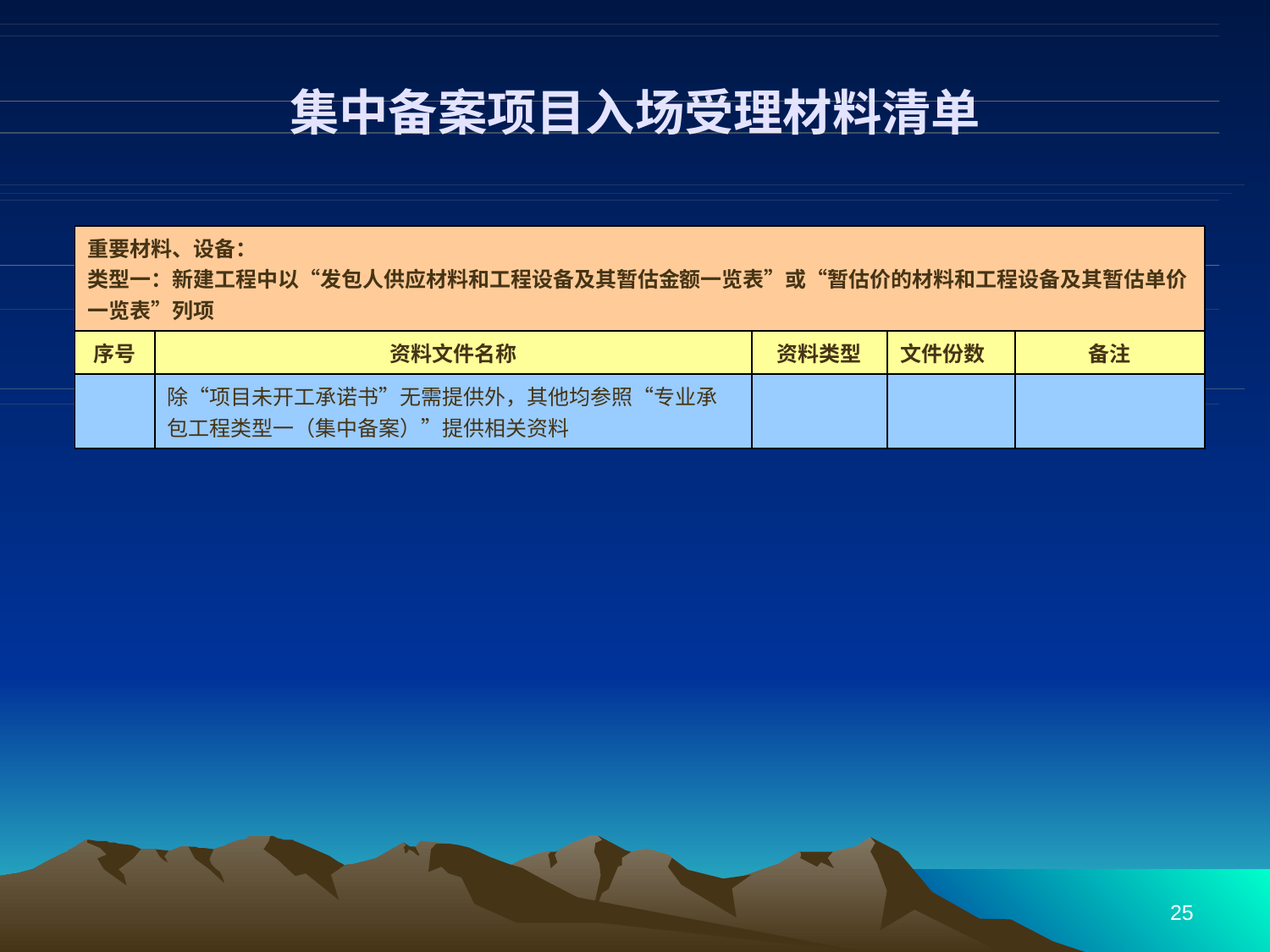

# 集中备案项目入场受理材料清单

| 重要材料、设备： 类型一：新建工程中以“发包人供应材料和工程设备及其暂估金额一览表”或“暂估价的材料和工程设备及其暂估单价一览表”列项 |  |  |  |  |
| --- | --- | --- | --- | --- |
| 序号 | 资料文件名称 | 资料类型 | 文件份数 | 备注 |
|  | 除“项目未开工承诺书”无需提供外，其他均参照“专业承包工程类型一（集中备案）”提供相关资料 |  |  |  |

25